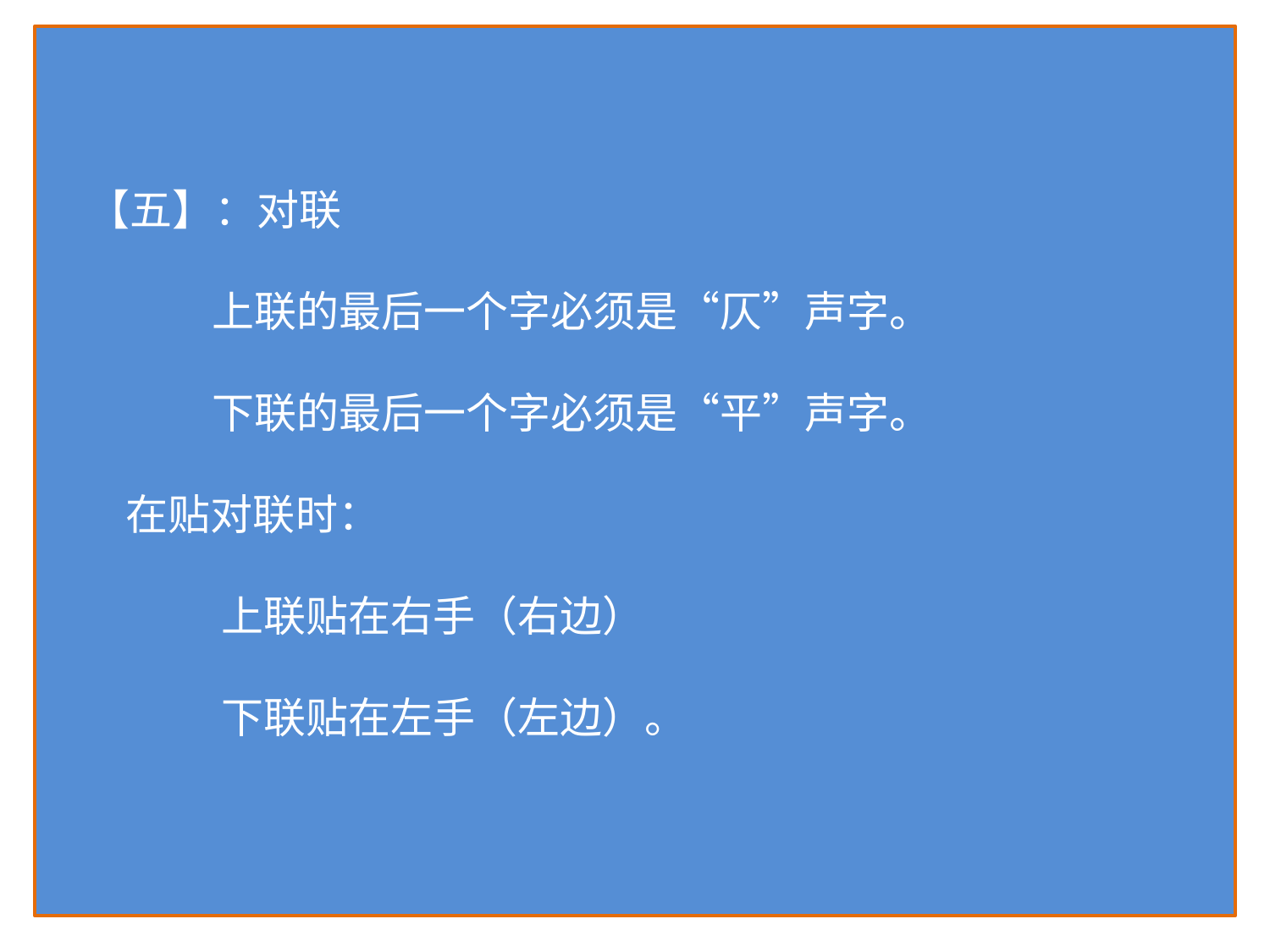

【五】：对联
            上联的最后一个字必须是“仄”声字。
            下联的最后一个字必须是“平”声字。
   在贴对联时：
             上联贴在右手（右边）
             下联贴在左手（左边）。